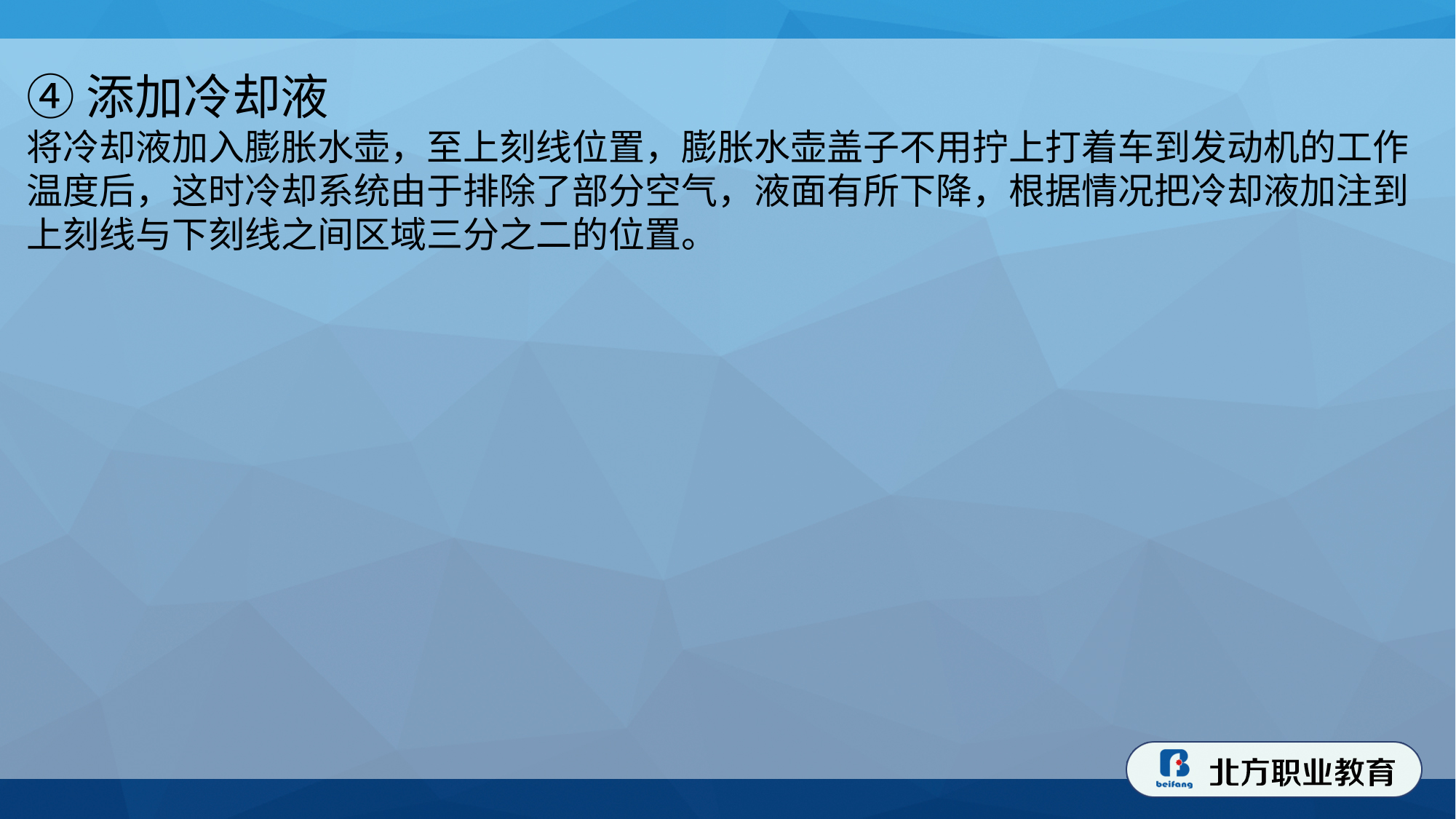

④添加冷却液
将冷却液加入膨胀水壶，至上刻线位置，膨胀水壶盖子不用拧上打着车到发动机的工作温度后，这时冷却系统由于排除了部分空气，液面有所下降，根据情况把冷却液加注到上刻线与下刻线之间区域三分之二的位置。